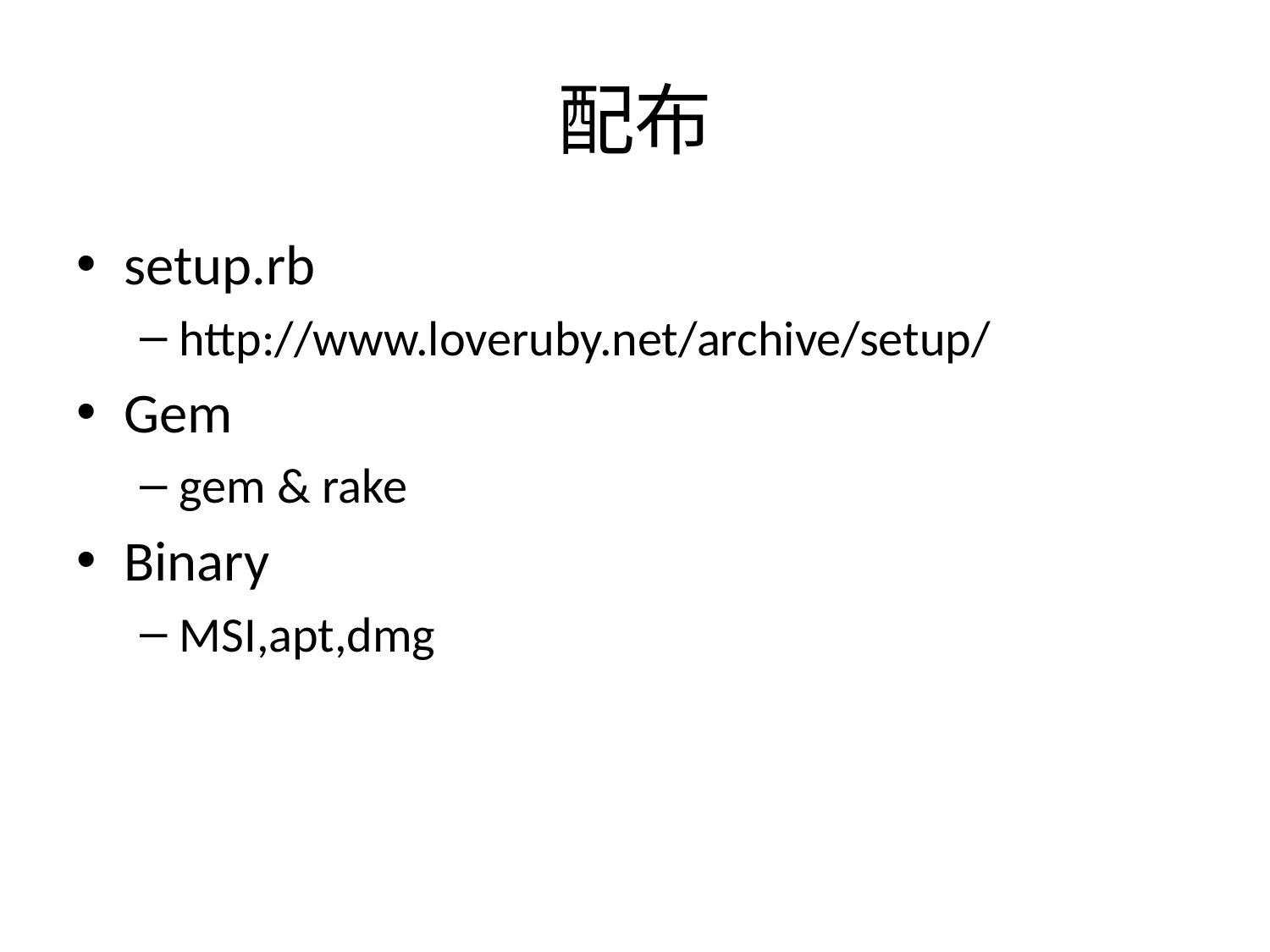

# 配布
setup.rb
http://www.loveruby.net/archive/setup/
Gem
gem & rake
Binary
MSI,apt,dmg